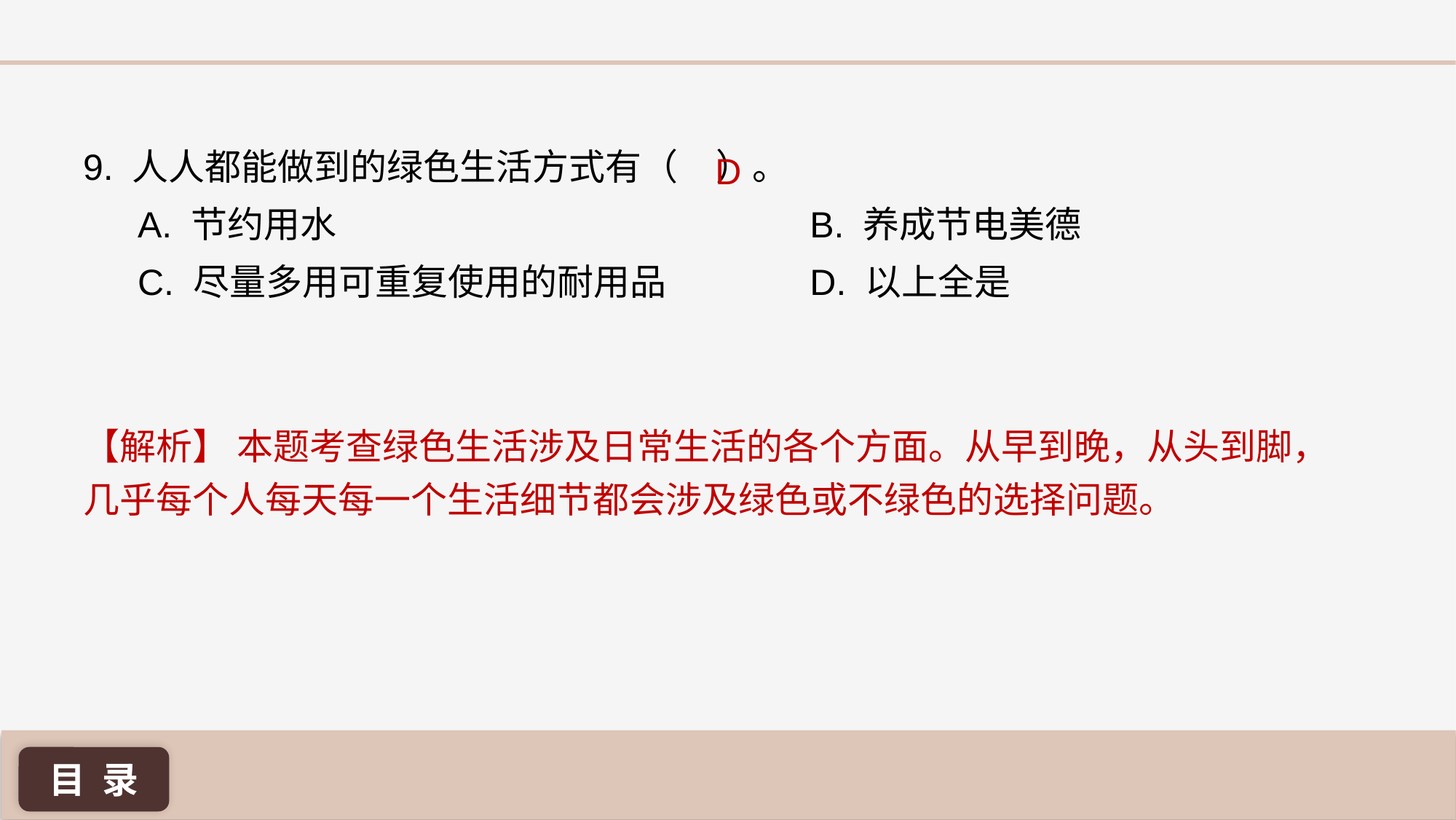

9. 人人都能做到的绿色生活方式有（	    ）。
A. 节约用水 					 B. 养成节电美德
C. 尽量多用可重复使用的耐用品		 D. 以上全是
 D
【解析】 本题考查绿色生活涉及日常生活的各个方面。从早到晚，从头到脚，几乎每个人每天每一个生活细节都会涉及绿色或不绿色的选择问题。